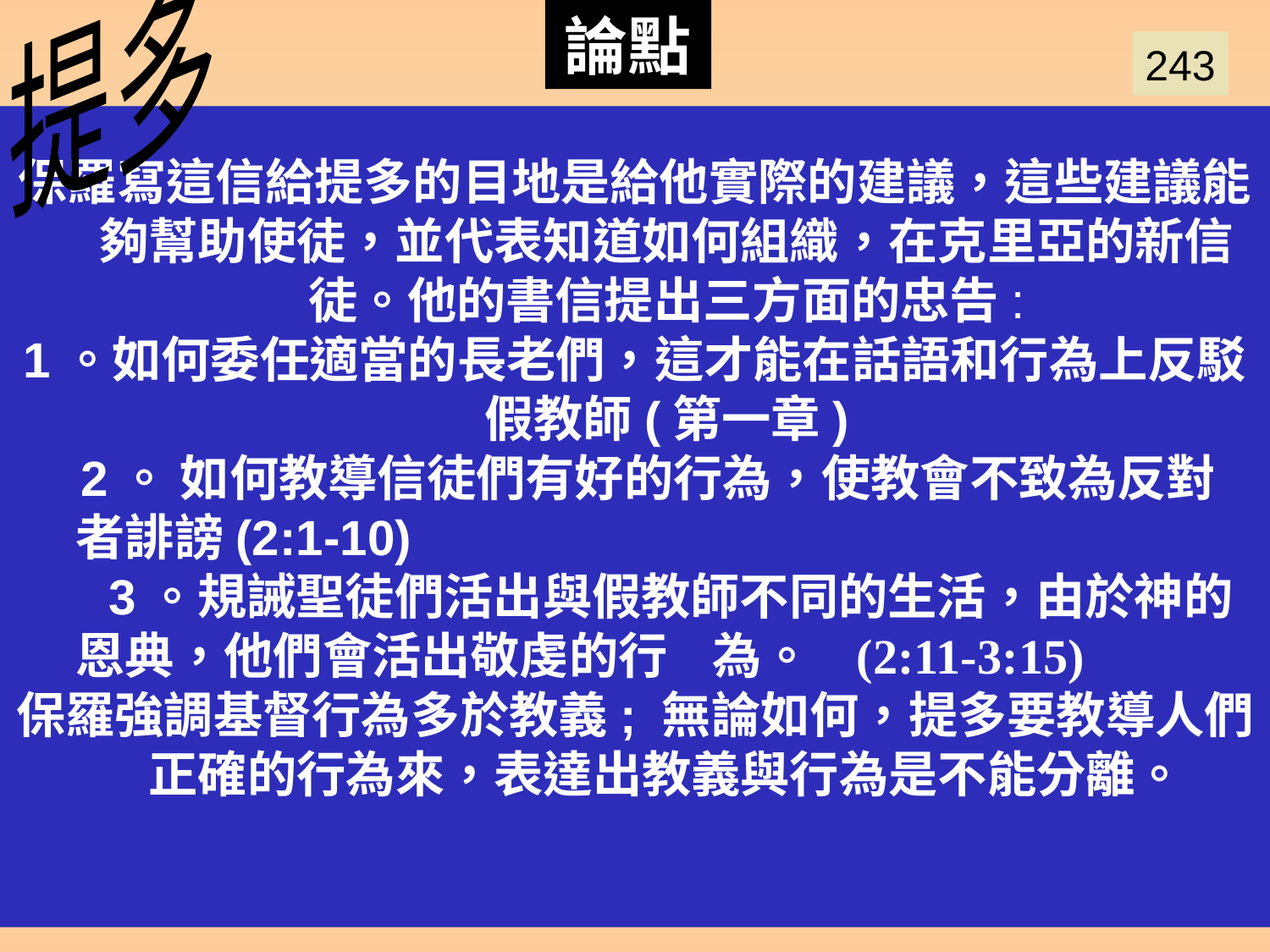

論點
提多
Argument
243

保羅寫這信給提多的目地是給他實際的建議，這些建議能夠幫助使徒，並代表知道如何組織，在克里亞的新信徒。他的書信提出三方面的忠告:
1。如何委任適當的長老們，這才能在話語和行為上反駁假教師(第一章)
       2。 如何教導信徒們有好的行為，使教會不致為反對者誹謗(2:1-10)
       3。規誡聖徒們活出與假教師不同的生活，由於神的恩典，他們會活出敬虔的行    為。   (2:11-3:15)
保羅強調基督行為多於教義; 無論如何，提多要教導人們正確的行為來，表達出教義與行為是不能分離。